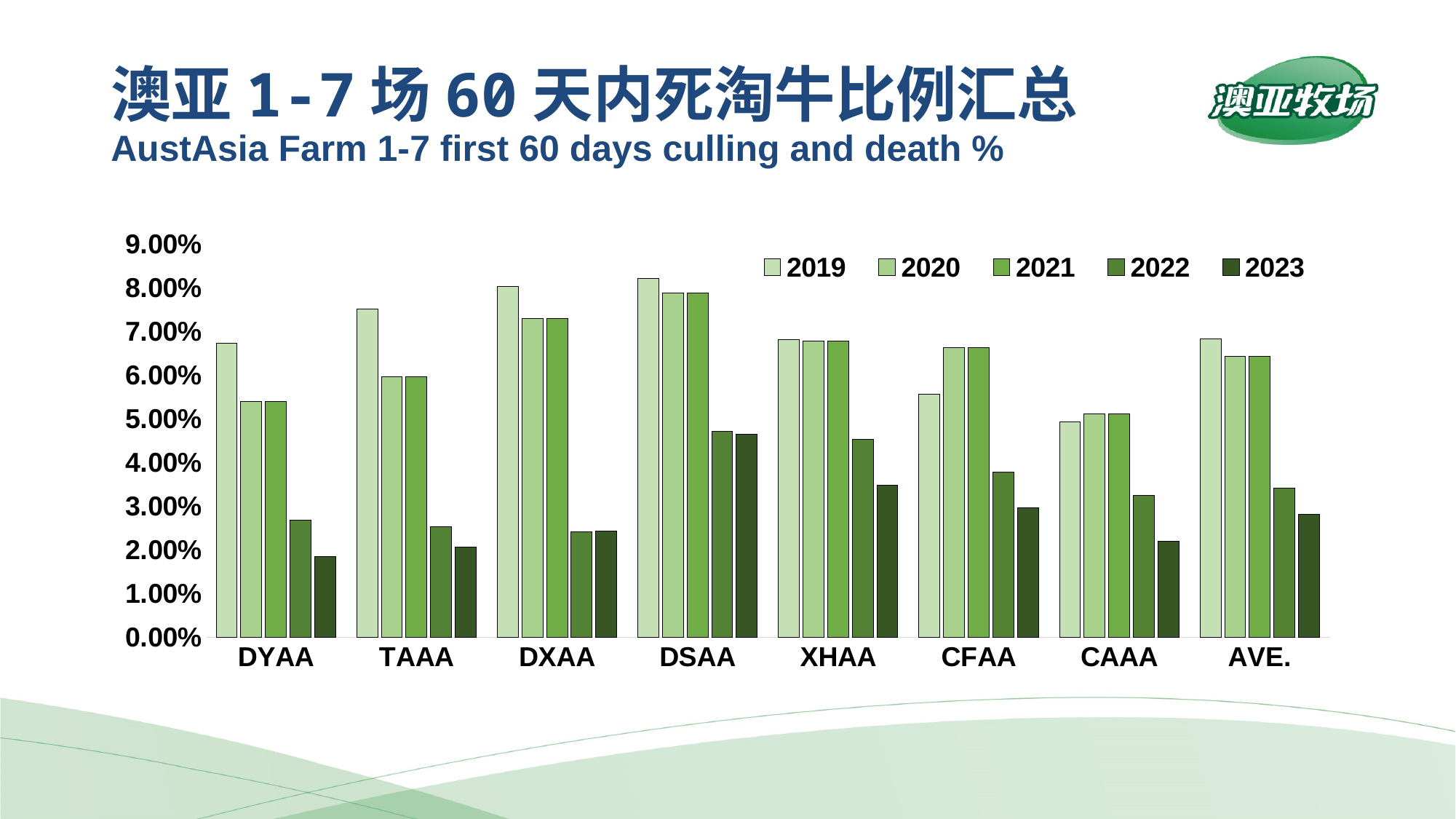

# 澳亚1-7场60天内死淘牛比例汇总 AustAsia Farm 1-7 first 60 days culling and death %

### Chart

| Category | 2019 | 2020 | 2021 | 2022 | 2023 |
|---|---|---|---|---|---|
| DYAA | 0.06731634182908545 | 0.054034888668274 | 0.054034888668274 | 0.02676612549363756 | 0.01847507331378299 |
| TAAA | 0.07512451577199779 | 0.059554355165428764 | 0.059554355165428764 | 0.025353690993136294 | 0.020688677908459685 |
| DXAA | 0.08029496108152397 | 0.07302264522481129 | 0.07302264522481129 | 0.02417088251826869 | 0.024383523901363825 |
| DSAA | 0.08214139762975071 | 0.07884380512959696 | 0.07884380512959696 | 0.04714402842306641 | 0.046539862403885066 |
| XHAA | 0.06819104316060073 | 0.06779661016949153 | 0.06779661016949153 | 0.045382050166739164 | 0.03482939260937279 |
| CFAA | 0.0555940662692361 | 0.06622800743813474 | 0.06622800743813474 | 0.037743506493506496 | 0.029671974955764256 |
| CAAA | 0.04932975871313673 | 0.051047120418848166 | 0.051047120418848166 | 0.03248687757128671 | 0.021992940537605213 |
| AVE. | 0.06828458349361878 | 0.06436106174494077 | 0.06436106174494077 | 0.0341495945228059 | 0.028083063661461977 |